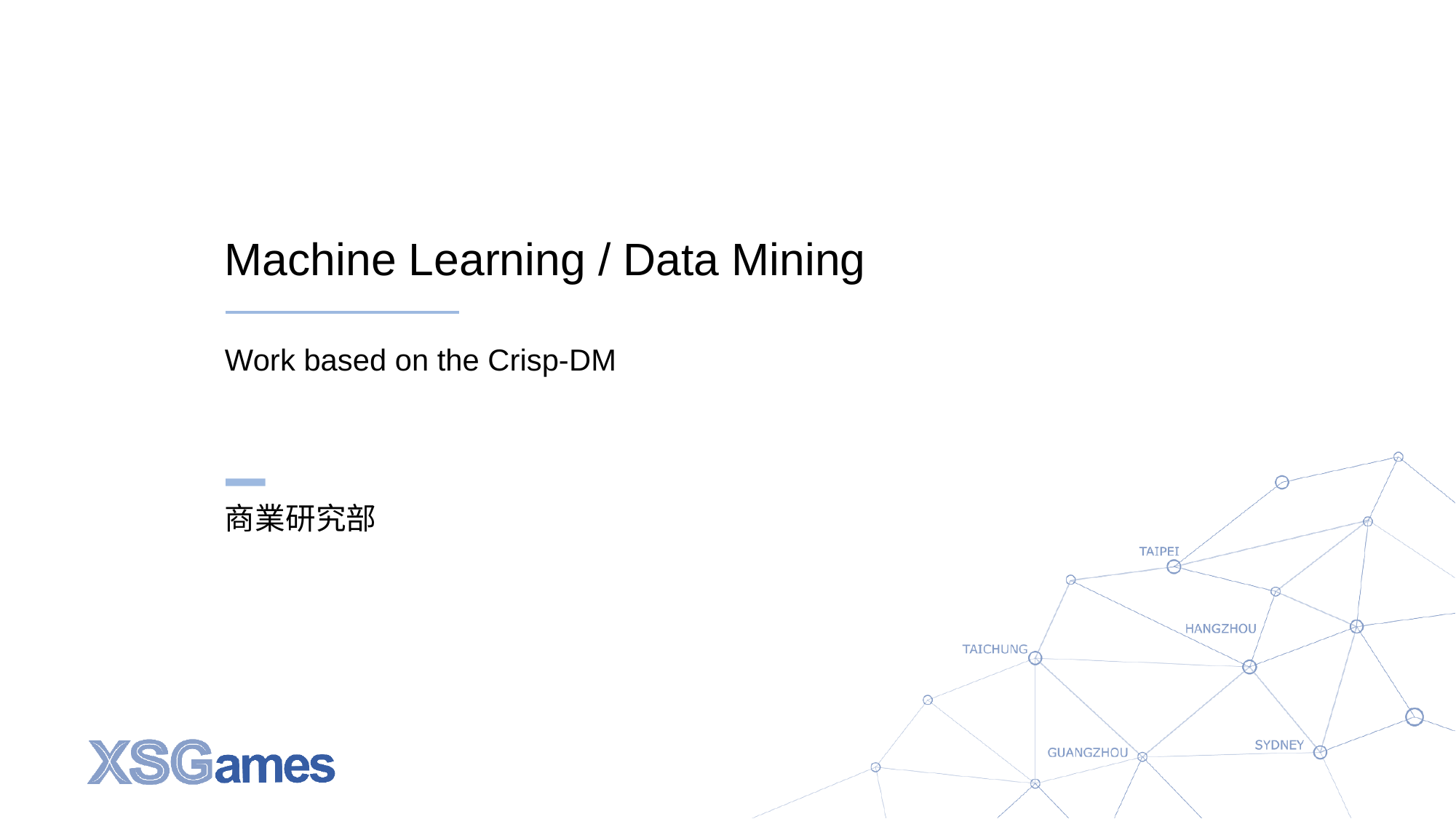

Machine Learning / Data Mining
Work based on the Crisp-DM

商業研究部